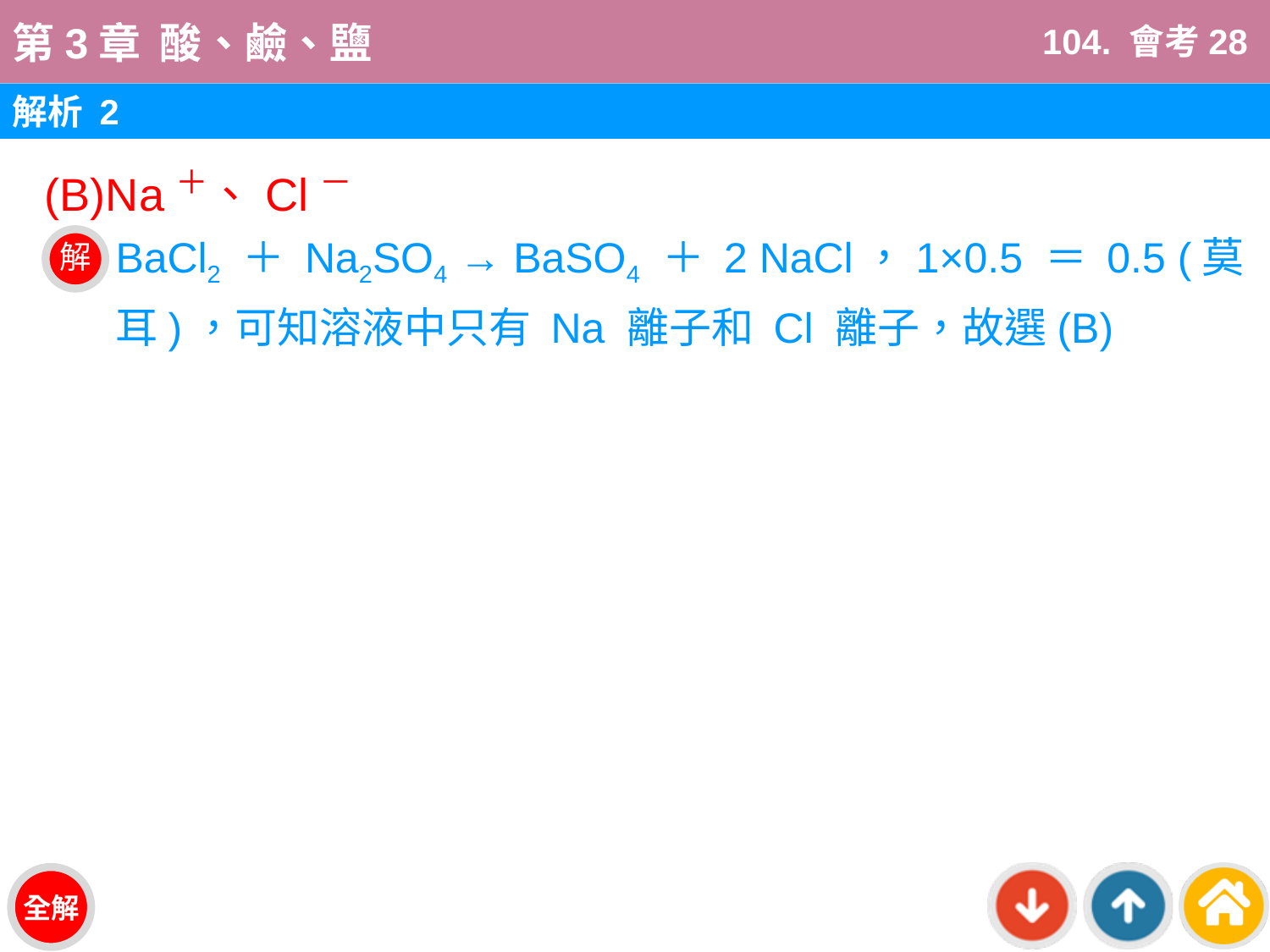

104. 會考28
解析 2
(B)Na＋、Cl－
BaCl2 ＋ Na2SO4 → BaSO4 ＋ 2 NaCl，1×0.5 ＝ 0.5 (莫耳)，可知溶液中只有 Na 離子和 Cl 離子，故選(B)
解
全解